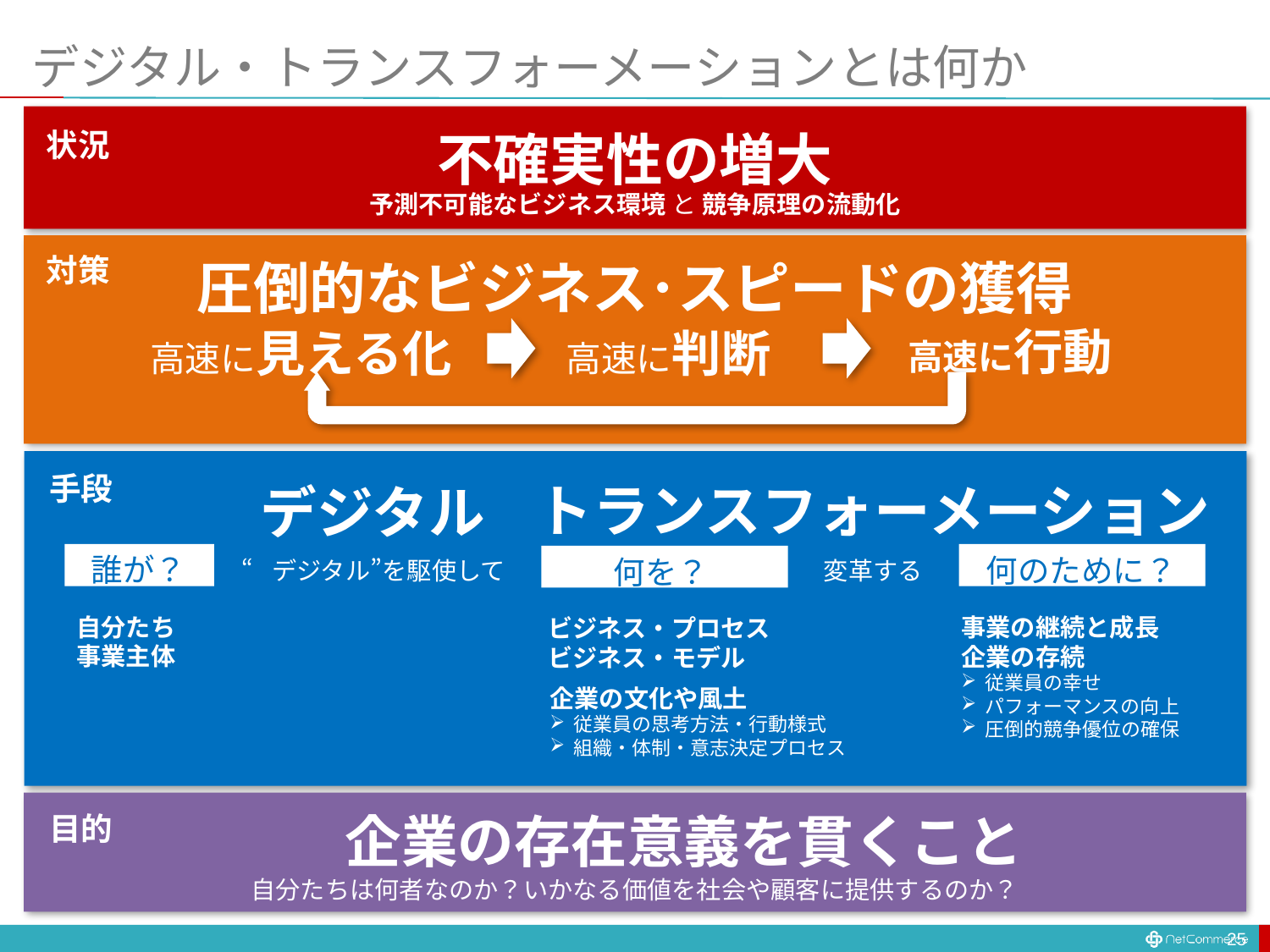

# デジタル・トランスフォーメーションとは何か

不確実性の増大
状況
予測不可能なビジネス環境 と 競争原理の流動化

対策
圧倒的なビジネス･スピードの獲得
高速に行動
高速に見える化
高速に判断

手段
トランスフォーメーション
デジタル
誰が？

何のために？

何を？
変革する
“デジタル”を駆使して
自分たち
事業主体
事業の継続と成長
企業の存続
従業員の幸せ
パフォーマンスの向上
圧倒的競争優位の確保
ビジネス・プロセス
ビジネス・モデル
企業の文化や風土
従業員の思考方法・行動様式
組織・体制・意志決定プロセス

企業の存在意義を貫くこと
目的
自分たちは何者なのか？いかなる価値を社会や顧客に提供するのか？
25